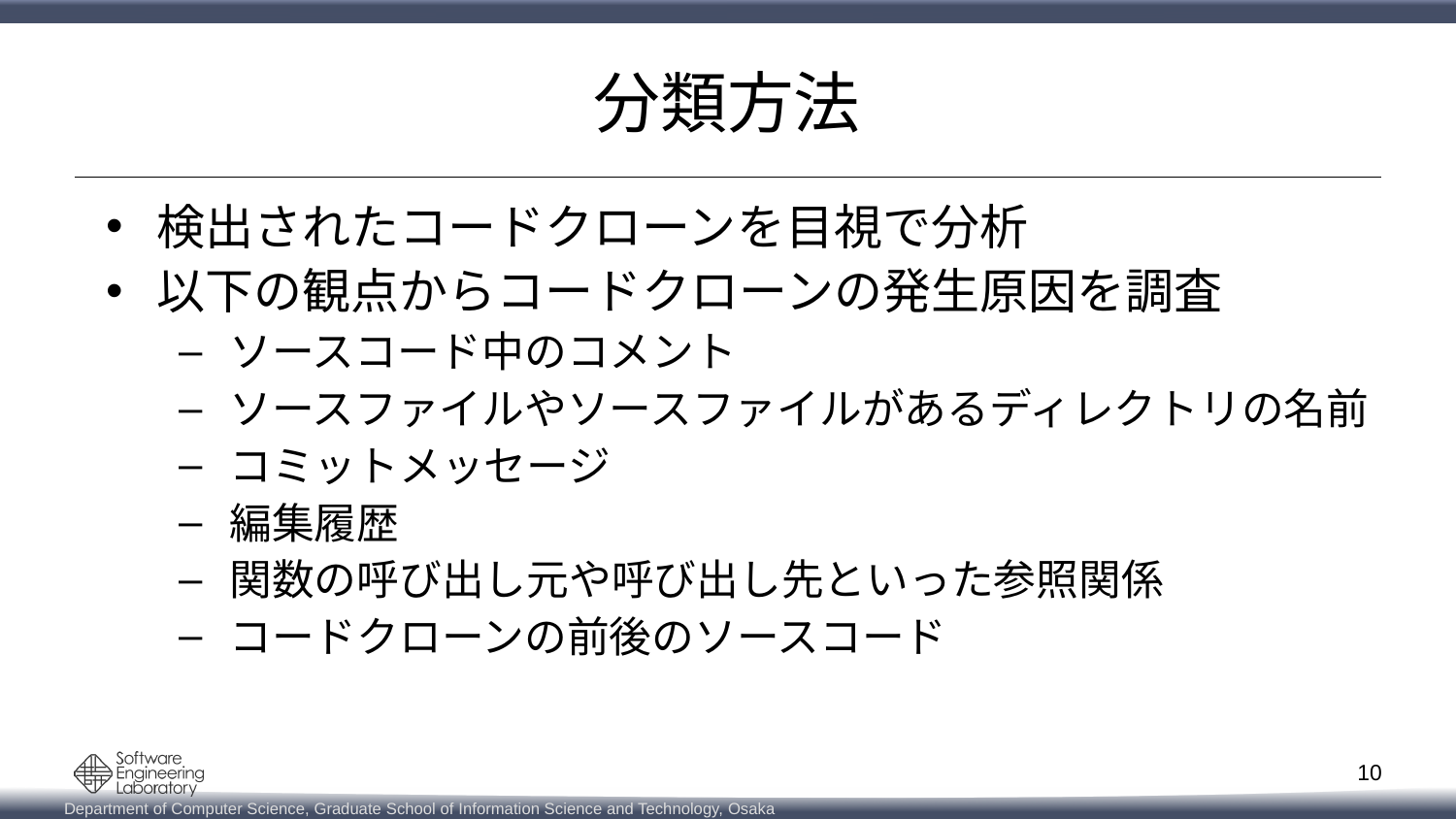

# 分類方法
検出されたコードクローンを目視で分析
以下の観点からコードクローンの発生原因を調査
ソースコード中のコメント
ソースファイルやソースファイルがあるディレクトリの名前
コミットメッセージ
編集履歴
関数の呼び出し元や呼び出し先といった参照関係
コードクローンの前後のソースコード
10